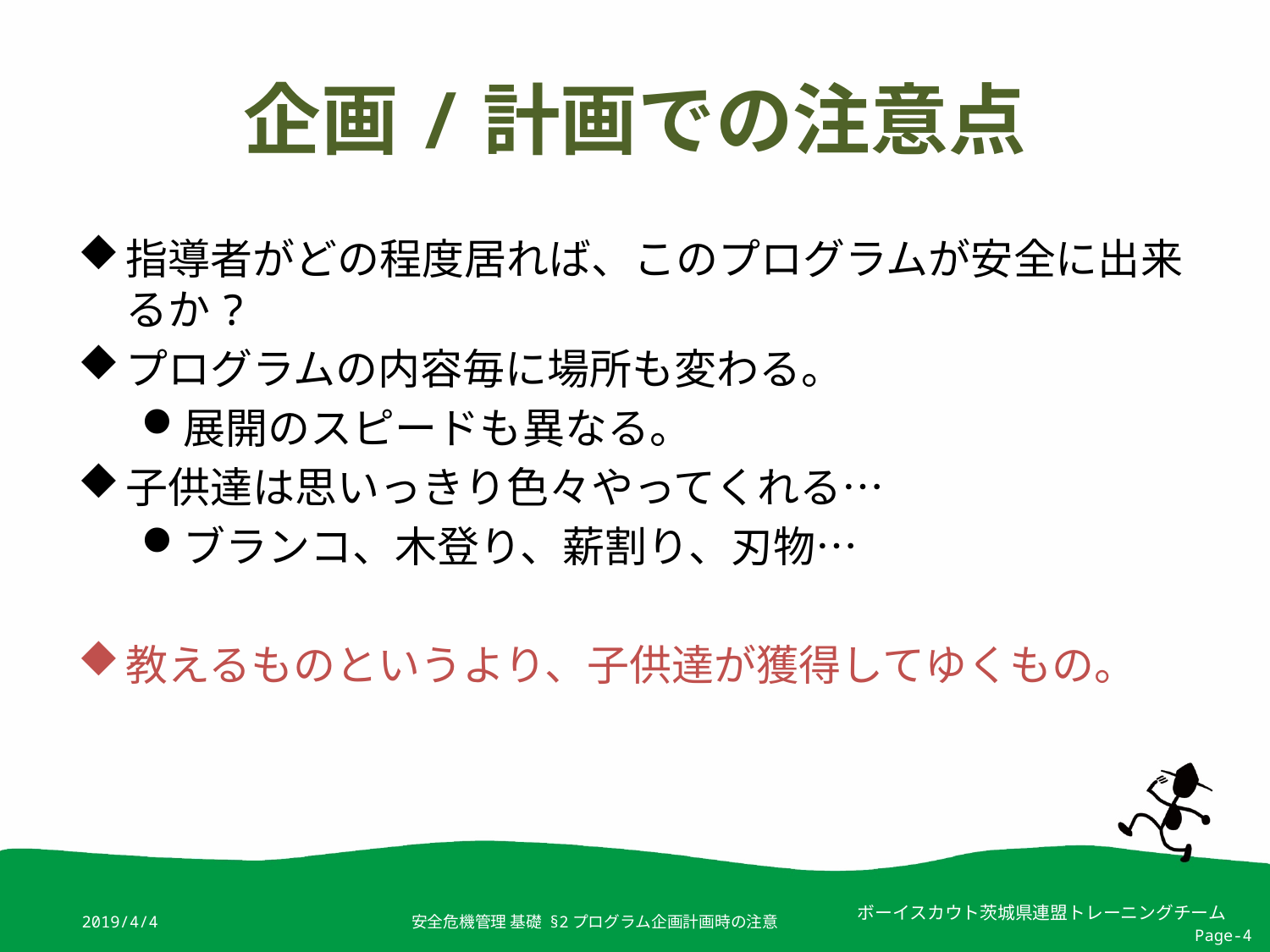

# 企画/計画での注意点
指導者がどの程度居れば、このプログラムが安全に出来るか?
プログラムの内容毎に場所も変わる。
展開のスピードも異なる。
子供達は思いっきり色々やってくれる…
ブランコ、木登り、薪割り、刃物…

教えるものというより、子供達が獲得してゆくもの。

2019/4/4
安全危機管理 基礎 §2プログラム企画計画時の注意
Page-4